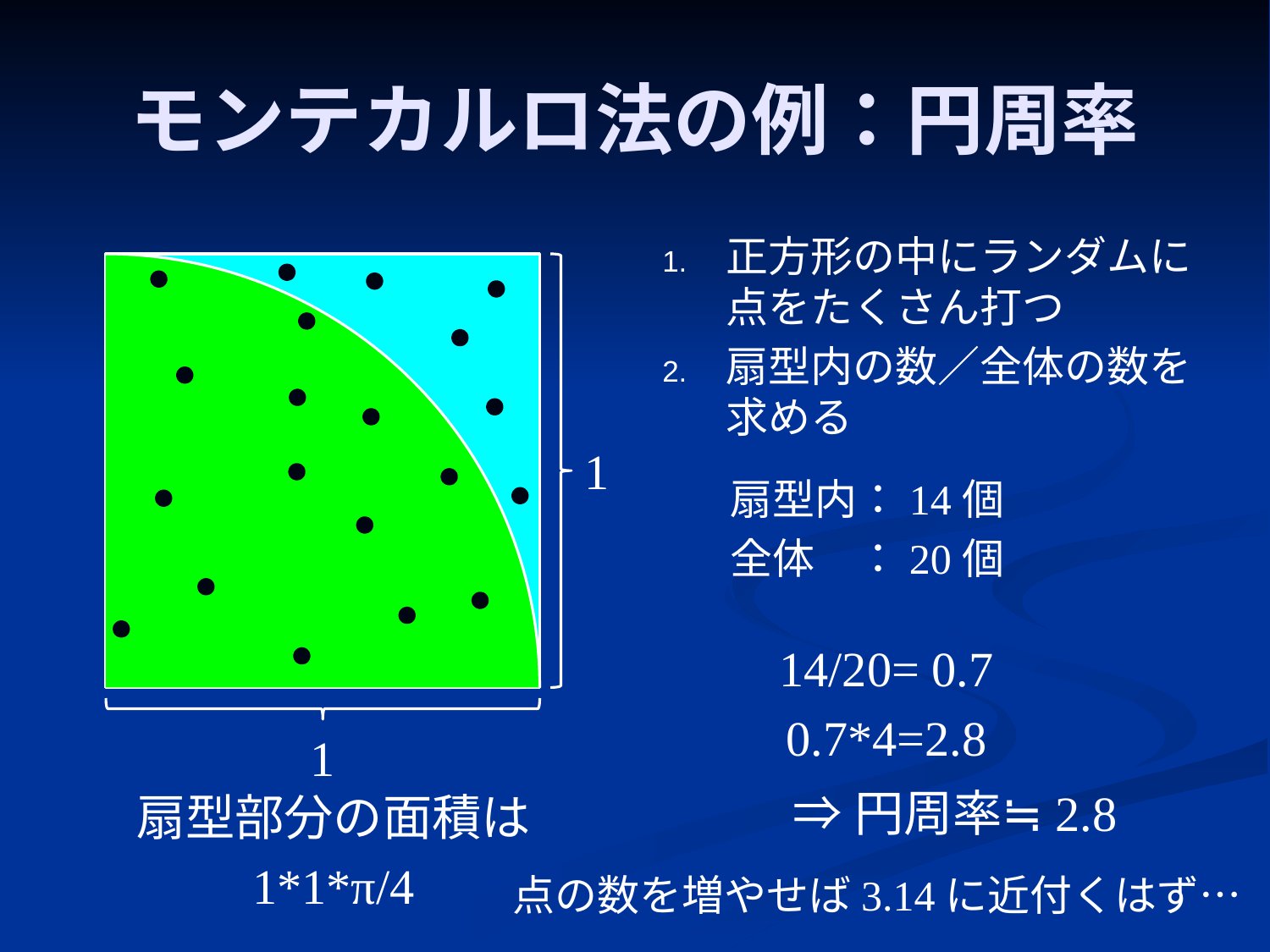

# モンテカルロ法の例：円周率
正方形の中にランダムに点をたくさん打つ
扇型内の数／全体の数を求める

1

1

扇型内：14個
全体　：20個

14/20= 0.7
0.7*4=2.8

⇒円周率≒2.8
扇型部分の面積は
1*1*π/4
点の数を増やせば3.14に近付くはず…